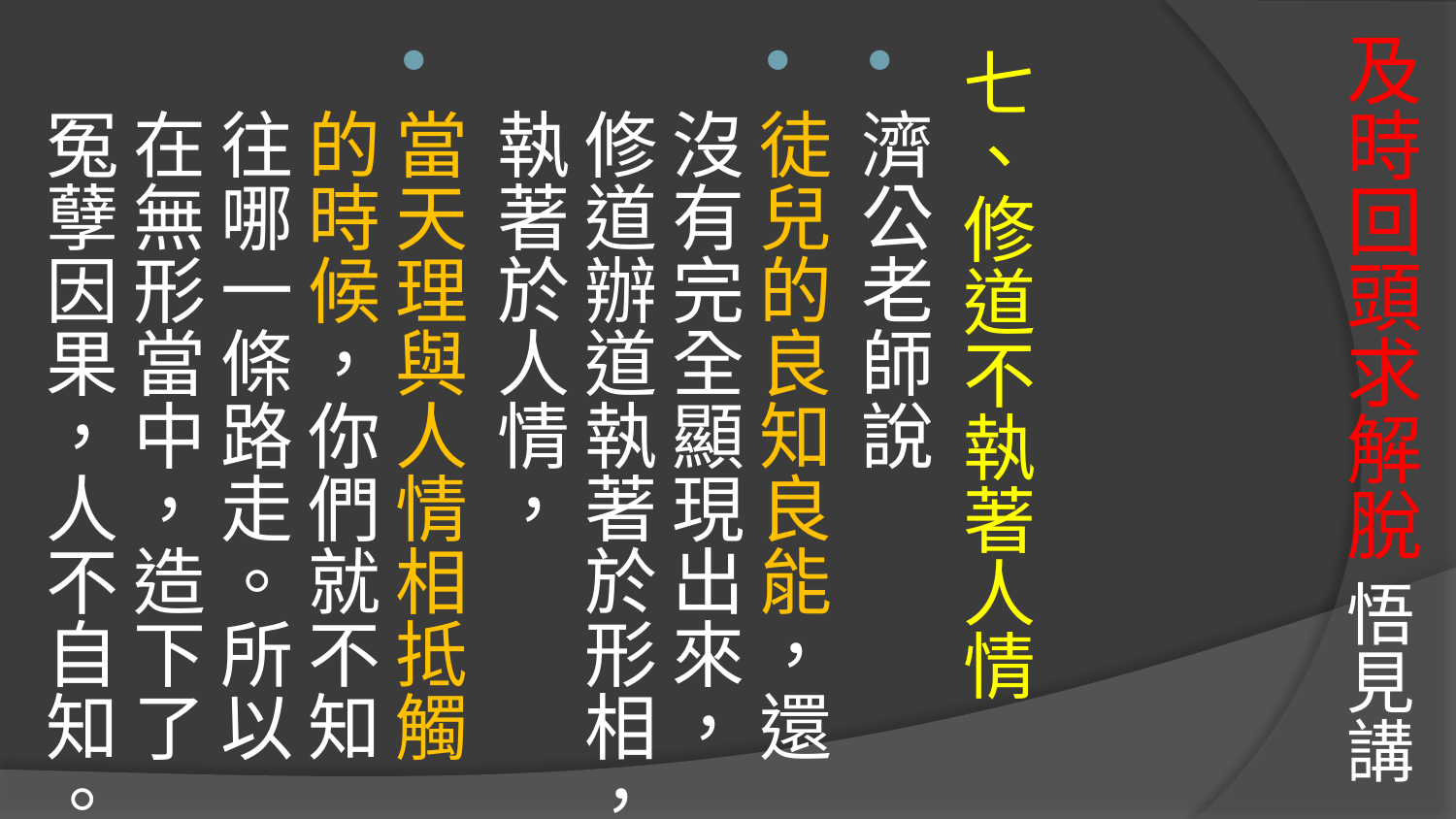

# 及時回頭求解脫 悟見講
七、修道不執著人情
濟公老師說
徒兒的良知良能，還沒有完全顯現出來，修道辦道執著於形相，執著於人情，
當天理與人情相抵觸的時候，你們就不知往哪一條路走。所以在無形當中，造下了冤孽因果，人不自知。